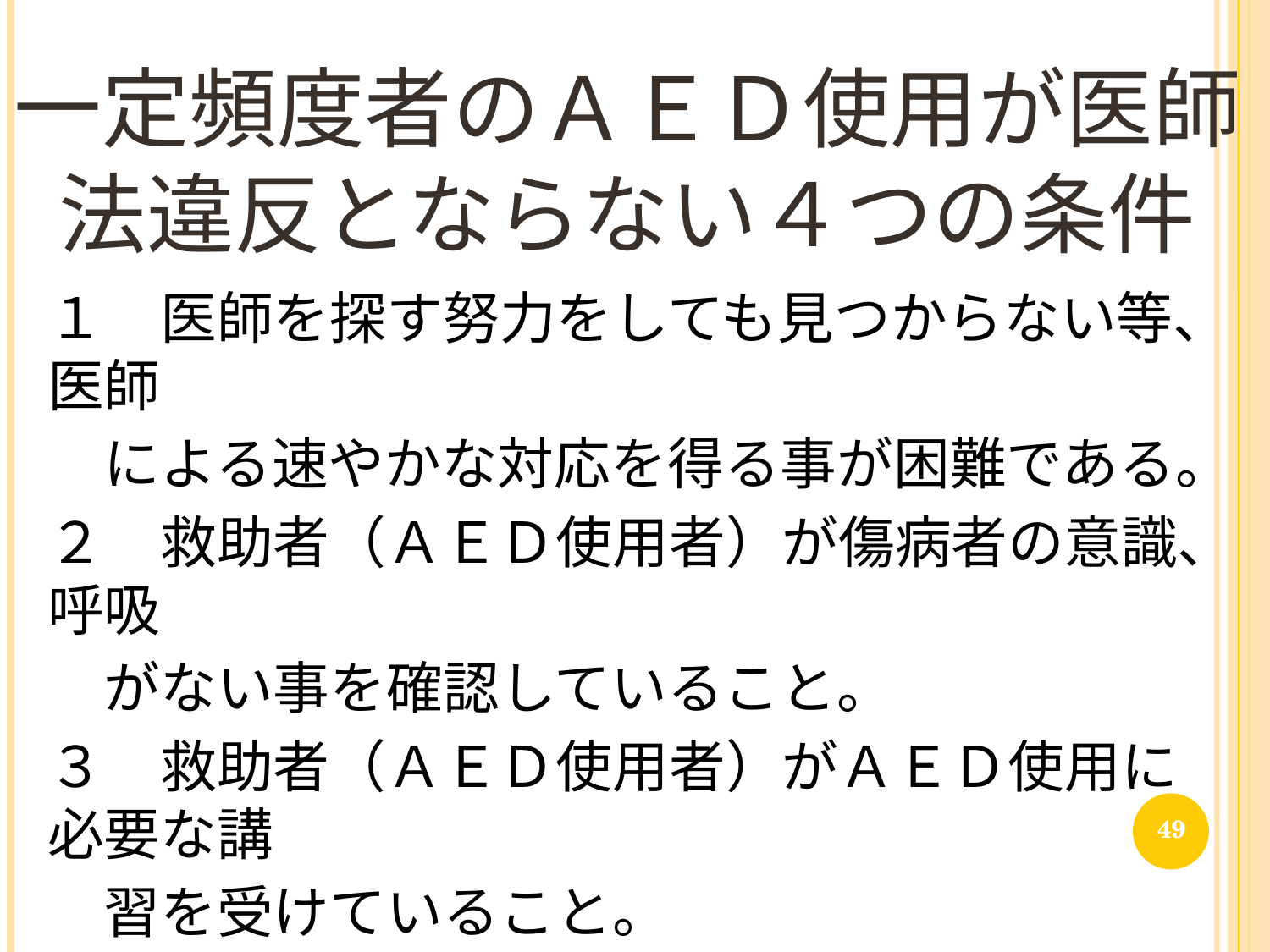

一定頻度者のＡＥＤ使用が医師法違反とならない４つの条件
１　医師を探す努力をしても見つからない等、医師
　による速やかな対応を得る事が困難である。
２　救助者（ＡＥＤ使用者）が傷病者の意識、呼吸
　がない事を確認していること。
３　救助者（ＡＥＤ使用者）がＡＥＤ使用に必要な講
　習を受けていること。
４　使用されるＡＥＤが医療器具として薬機法上の
　承認を得ていること。
49